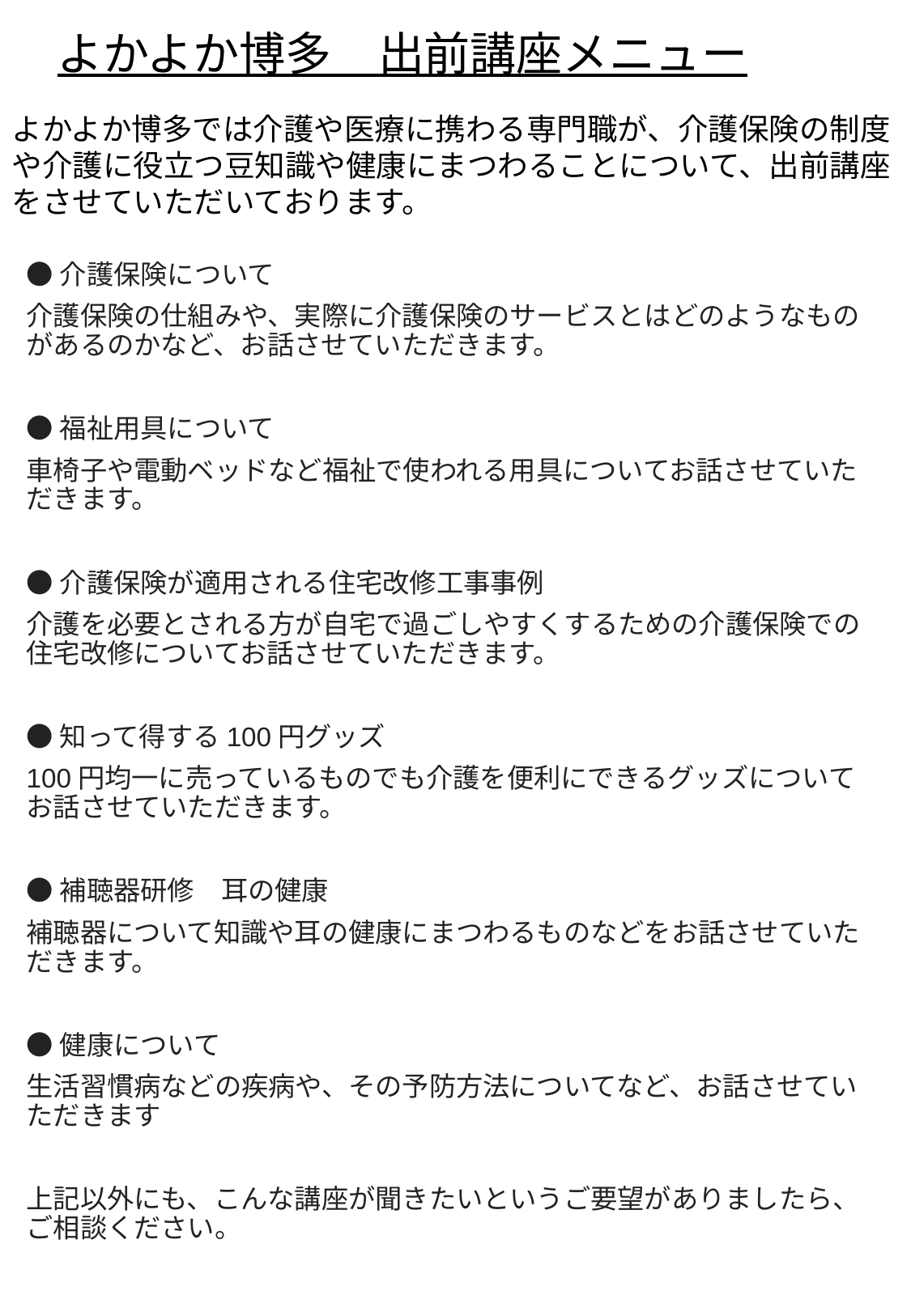

# よかよか博多　出前講座メニュー
よかよか博多では介護や医療に携わる専門職が、介護保険の制度や介護に役立つ豆知識や健康にまつわることについて、出前講座をさせていただいております。
●介護保険について
介護保険の仕組みや、実際に介護保険のサービスとはどのようなものがあるのかなど、お話させていただきます。

●福祉用具について
車椅子や電動ベッドなど福祉で使われる用具についてお話させていただきます。

●介護保険が適用される住宅改修工事事例
介護を必要とされる方が自宅で過ごしやすくするための介護保険での住宅改修についてお話させていただきます。

●知って得する100円グッズ
100円均一に売っているものでも介護を便利にできるグッズについてお話させていただきます。

●補聴器研修　耳の健康
補聴器について知識や耳の健康にまつわるものなどをお話させていただきます。

●健康について
生活習慣病などの疾病や、その予防方法についてなど、お話させていただきます

上記以外にも、こんな講座が聞きたいというご要望がありましたら、ご相談ください。